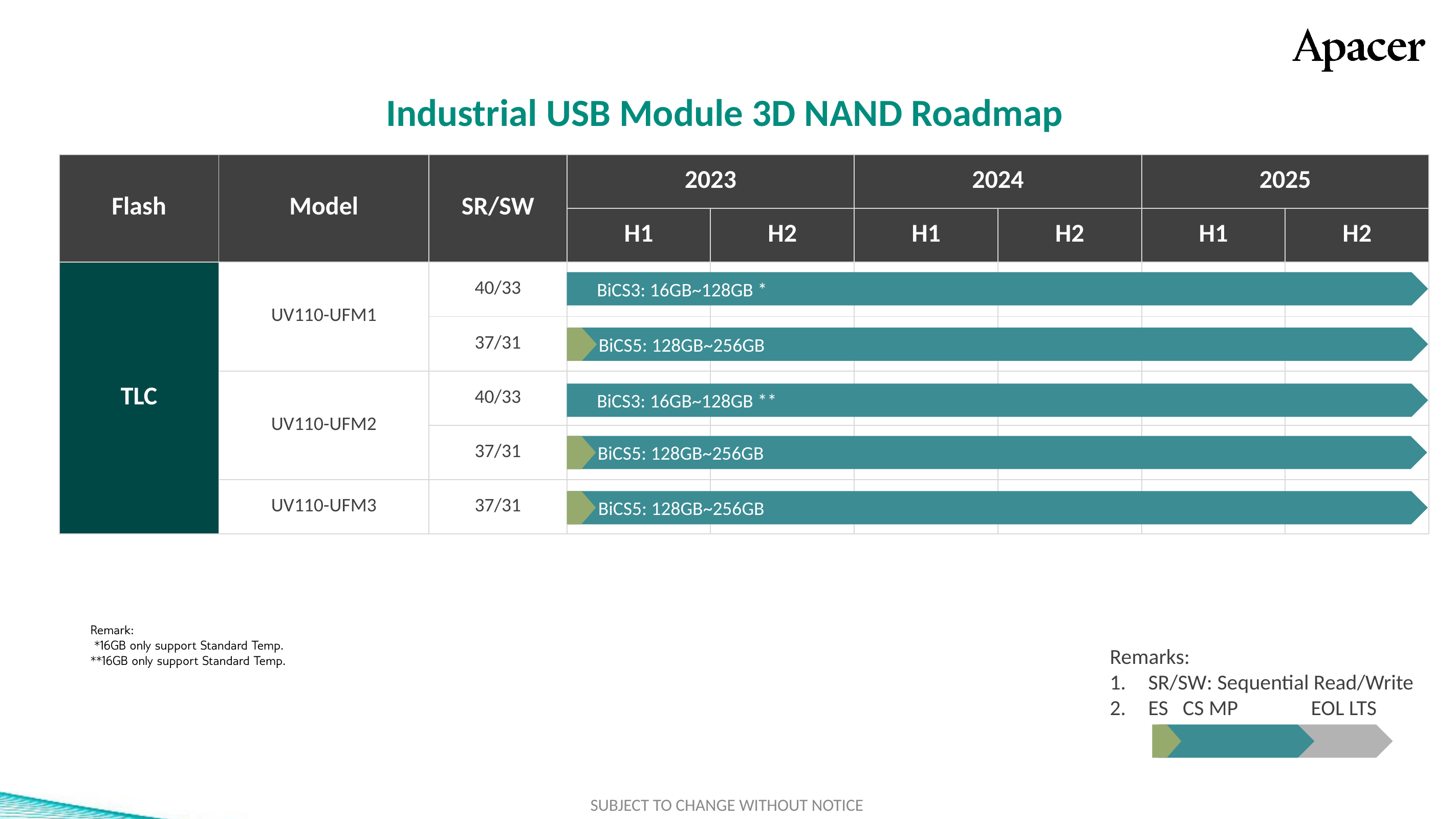

Industrial USB Module 3D NAND Roadmap
| Flash | Model | SR/SW | 2023 |  | 2024 |  | 2025 |  |
| --- | --- | --- | --- | --- | --- | --- | --- | --- |
|  |  |  | H1 | H2 | H1 | H2 | H1 | H2 |
| TLC | UV110-UFM1 | 40/33 |  |  |  |  |  |  |
|  |  | 37/31 |  |  |  |  |  |  |
|  | UV110-UFM2 | 40/33 |  |  |  |  |  |  |
|  |  | 37/31 |  |  |  |  |  |  |
|  | UV110-UFM3 | 37/31 |  |  |  |  |  |  |
標準色
附屬
配色
3D TLC
2D MLC
SLC-lite
SLC
類工

SLC-liteX

BiCS3: 16GB~128GB *
BiCS5: 128GB~256GB

BiCS3: 16GB~128GB **
BiCS5: 128GB~256GB

BiCS5: 128GB~256GB
Remark:
 *16GB only support Standard Temp.
**16GB only support Standard Temp.

Remarks:
SR/SW: Sequential Read/Write
ES   CS MP               EOL LTS